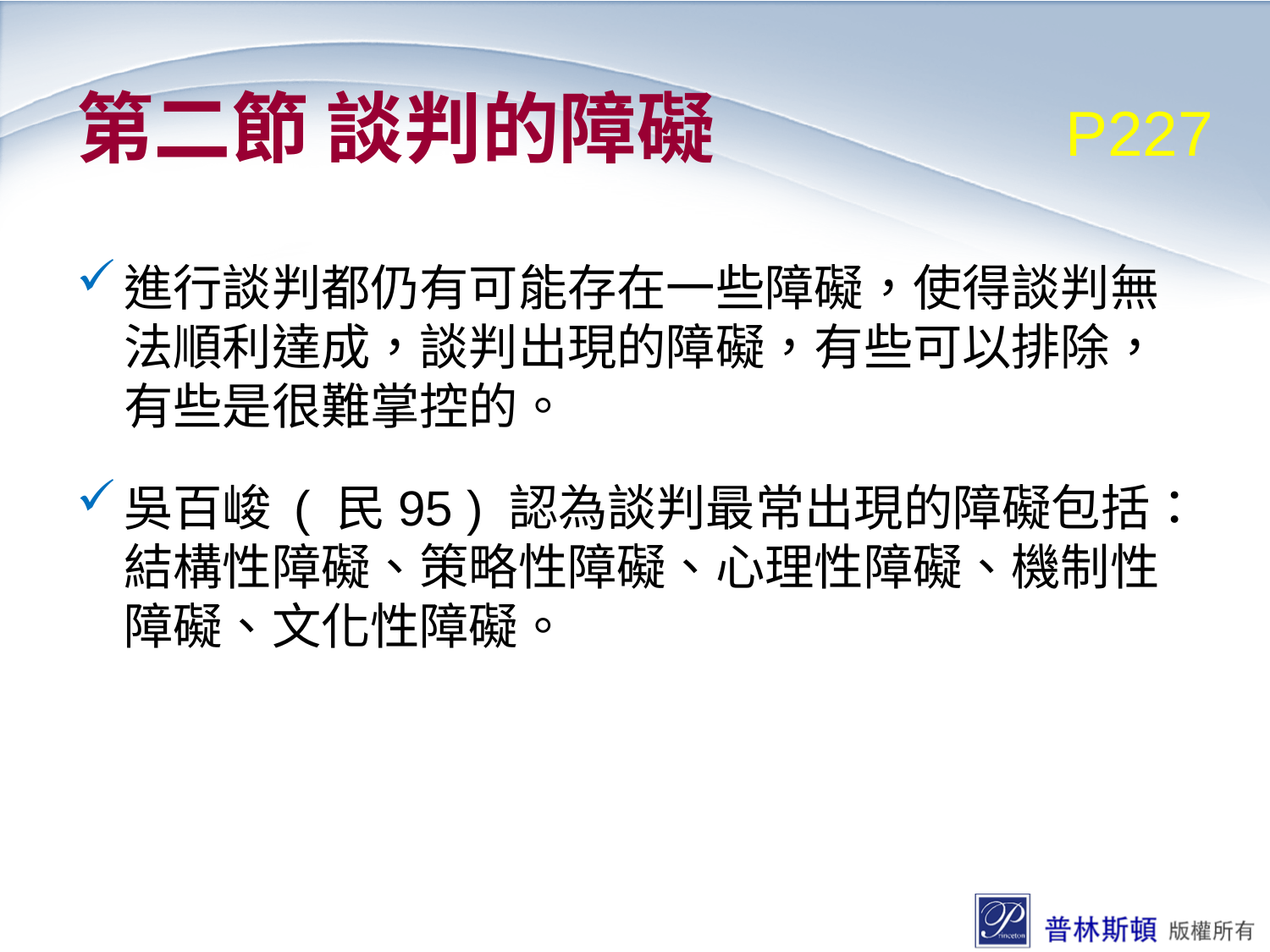

# 第二節 談判的障礙
P227
進行談判都仍有可能存在一些障礙，使得談判無法順利達成，談判出現的障礙，有些可以排除，有些是很難掌控的。
吳百峻 ( 民95 ) 認為談判最常出現的障礙包括：結構性障礙、策略性障礙、心理性障礙、機制性障礙、文化性障礙。